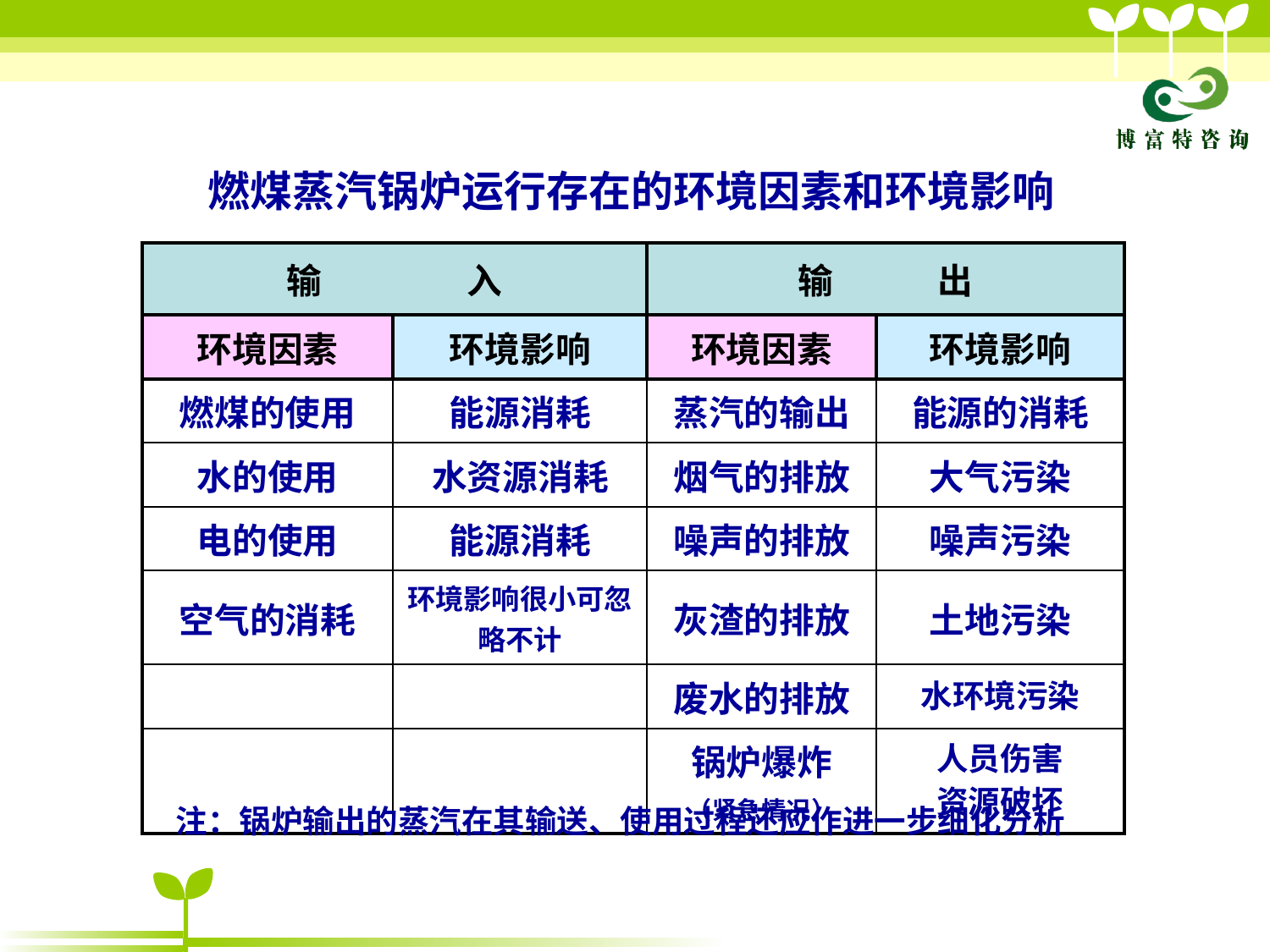

燃煤蒸汽锅炉运行存在的环境因素和环境影响
| 输 入 |  | 输 出 |  |
| --- | --- | --- | --- |
| 环境因素 | 环境影响 | 环境因素 | 环境影响 |
| 燃煤的使用 | 能源消耗 | 蒸汽的输出 | 能源的消耗 |
| 水的使用 | 水资源消耗 | 烟气的排放 | 大气污染 |
| 电的使用 | 能源消耗 | 噪声的排放 | 噪声污染 |
| 空气的消耗 | 环境影响很小可忽略不计 | 灰渣的排放 | 土地污染 |
|  |  | 废水的排放 | 水环境污染 |
|  |  | 锅炉爆炸 （紧急情况） | 人员伤害 资源破坏 |
注：锅炉输出的蒸汽在其输送、使用过程还应作进一步细化分析